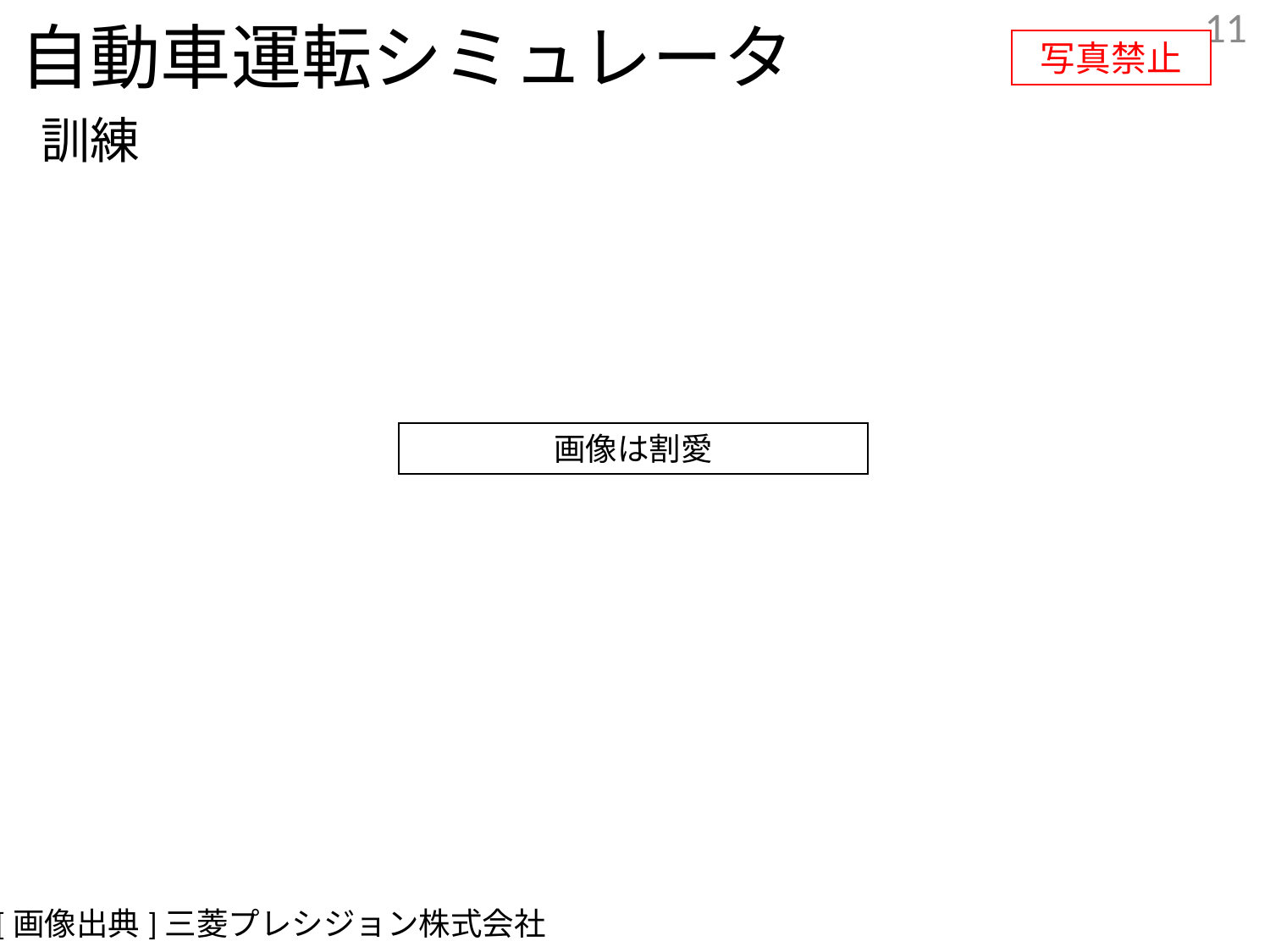

11
自動車運転シミュレータ
写真禁止
訓練
画像は割愛
[画像出典]三菱プレシジョン株式会社